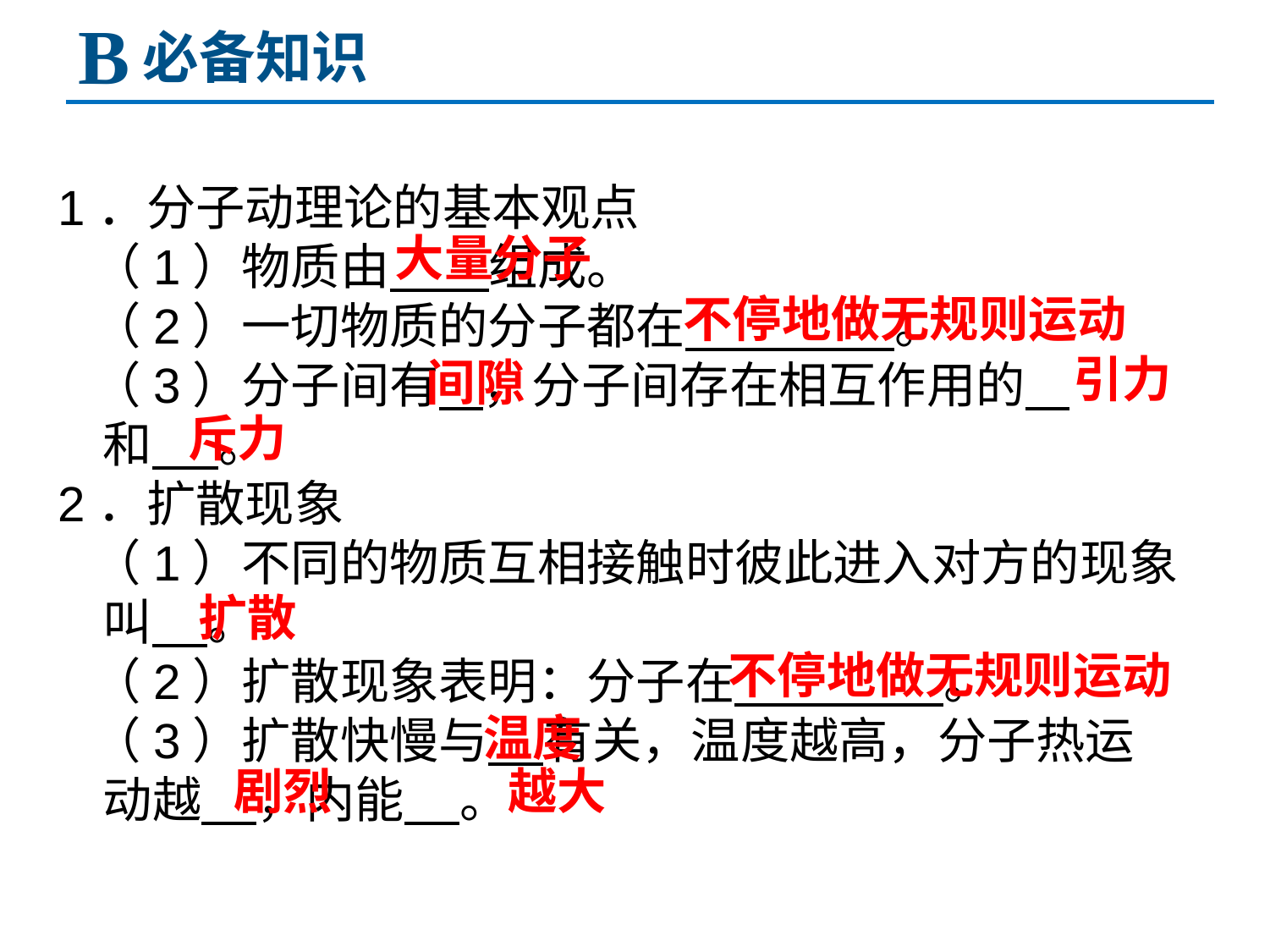

B
必备知识
1．分子动理论的基本观点
  （1）物质由         组成。
  （2）一切物质的分子都在                   。
  （3）分子间有    ，分子间存在相互作用的    、
   和      。
2．扩散现象
  （1）不同的物质互相接触时彼此进入对方的现象
   叫     。
  （2）扩散现象表明：分子在                   。
  （3）扩散快慢与     有关，温度越高，分子热运
   动越     ，内能     。
大量分子
不停地做无规则运动
引力
间隙
斥力
扩散
不停地做无规则运动
温度
剧烈
越大